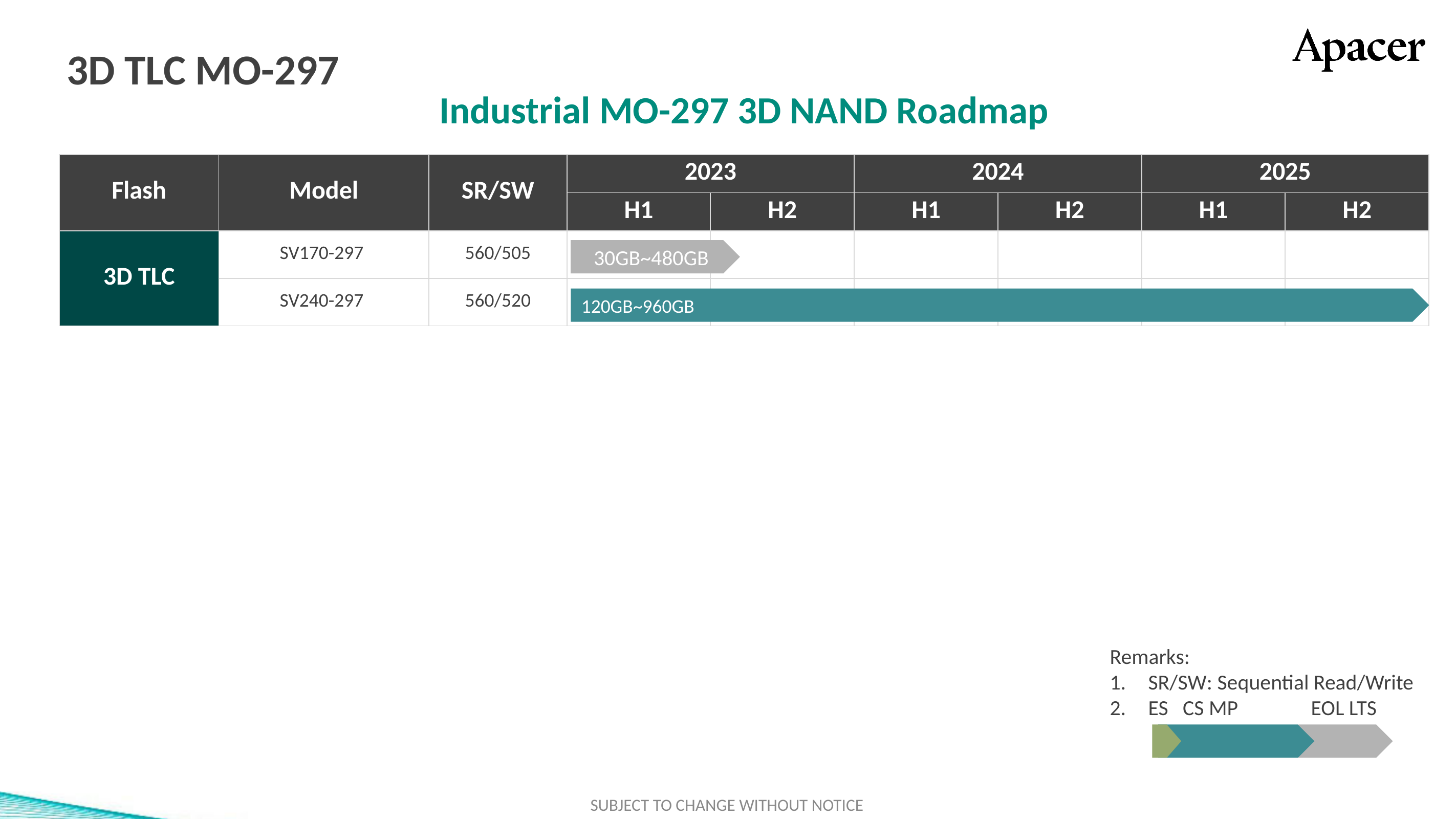

# 3D TLC MO-297
Industrial MO-297 3D NAND Roadmap
| Flash | Model | SR/SW | 2023 |  | 2024 |  | 2025 |  |
| --- | --- | --- | --- | --- | --- | --- | --- | --- |
|  |  |  | H1 | H2 | H1 | H2 | H1 | H2 |
| 3D TLC | SV170-297 | 560/505 |  |  |  |  |  |  |
|  | SV240-297 | 560/520 |  |  |  |  |  |  |
標準色
附屬
配色
3D TLC
2D MLC
SLC-lite
SLC
類工

SLC-liteX

30GB~480GB
120GB~960GB
Remarks:
SR/SW: Sequential Read/Write
ES   CS MP               EOL LTS